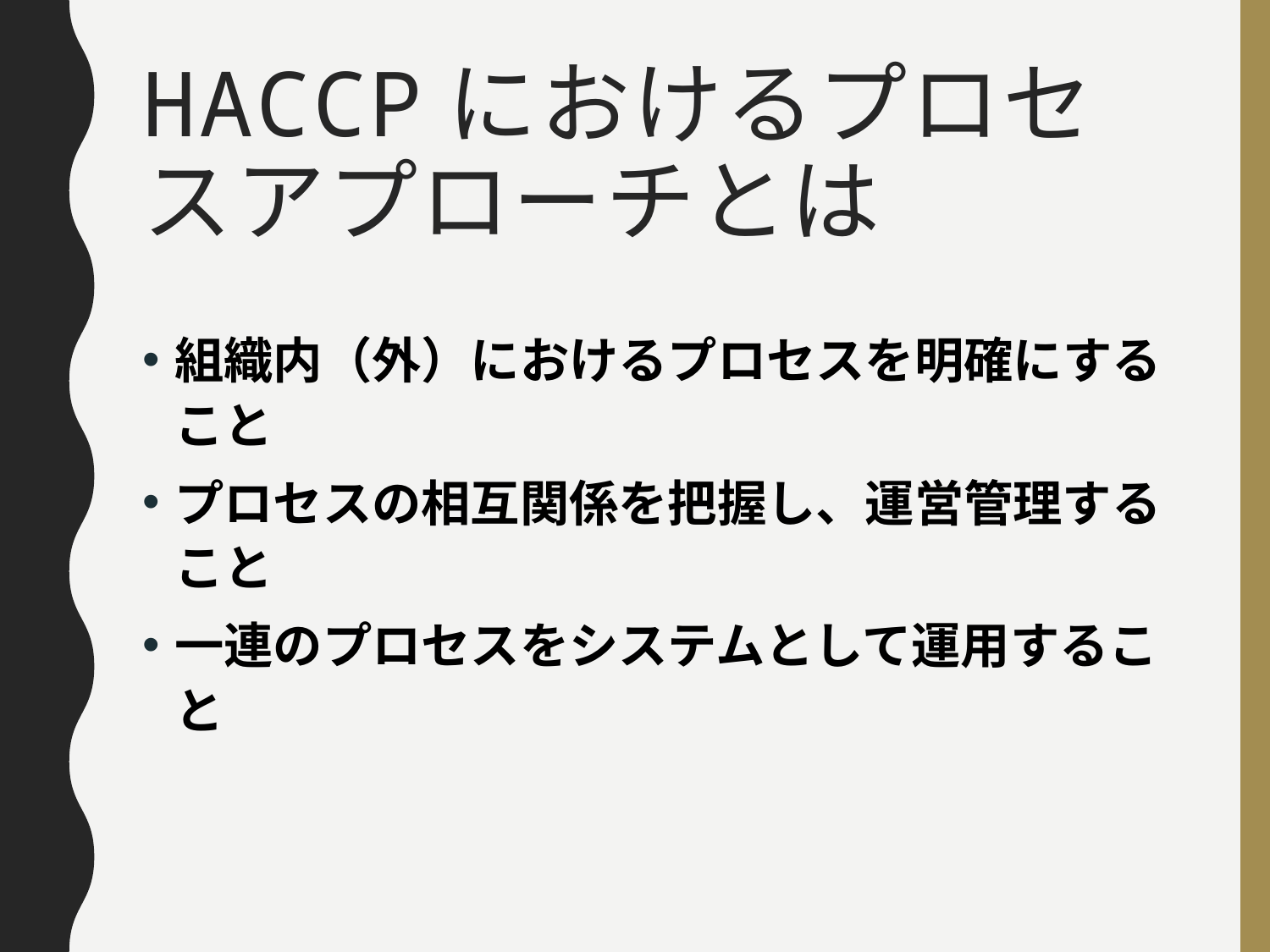

# HACCPにおけるプロセスアプローチとは
組織内（外）におけるプロセスを明確にすること
プロセスの相互関係を把握し、運営管理すること
一連のプロセスをシステムとして運用すること